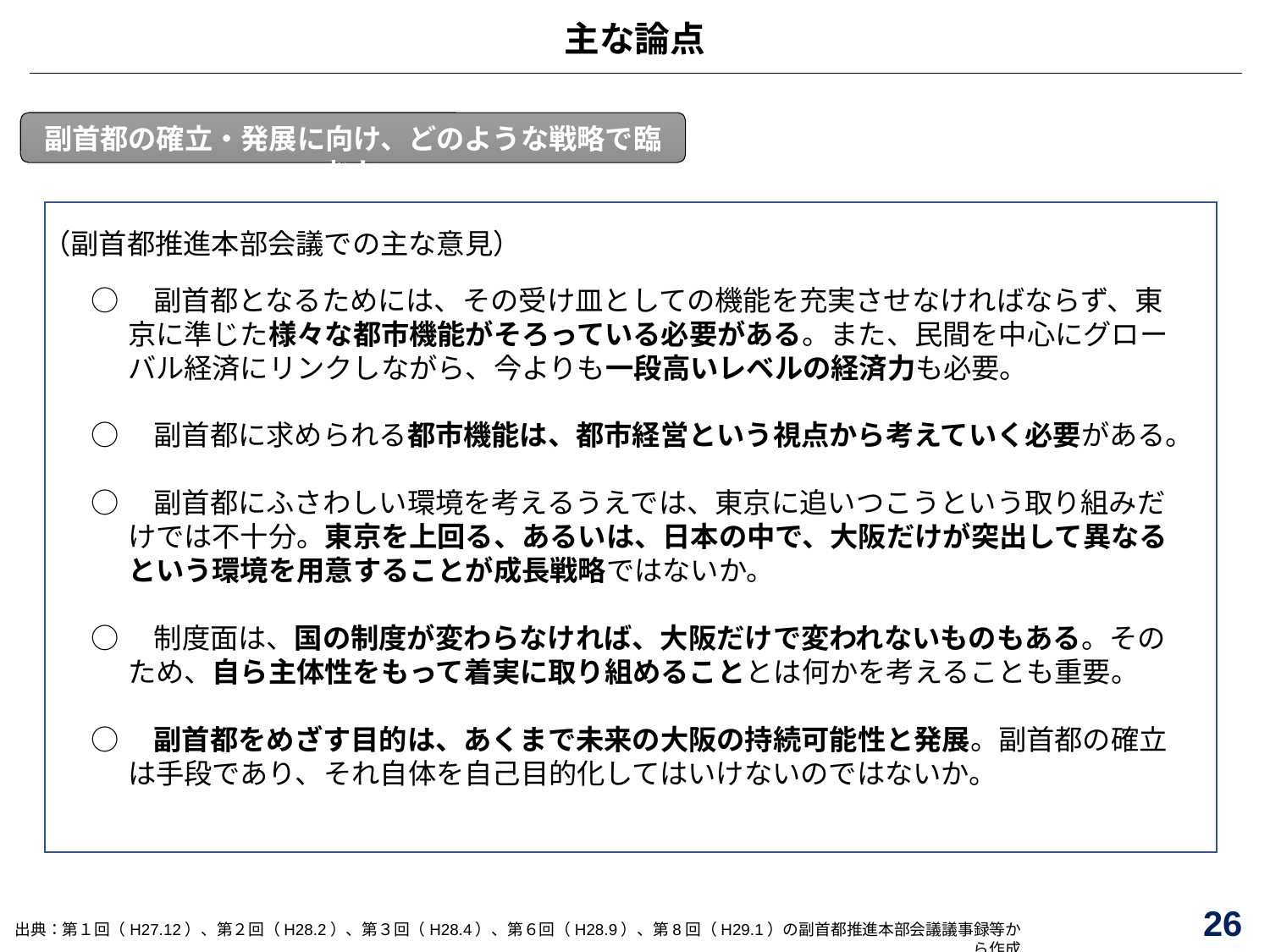

主な論点
副首都の確立・発展に向け、どのような戦略で臨むか

（副首都推進本部会議での主な意見）
○　副首都となるためには、その受け皿としての機能を充実させなければならず、東京に準じた様々な都市機能がそろっている必要がある。また、民間を中心にグローバル経済にリンクしながら、今よりも一段高いレベルの経済力も必要。

○　副首都に求められる都市機能は、都市経営という視点から考えていく必要がある。

○　副首都にふさわしい環境を考えるうえでは、東京に追いつこうという取り組みだけでは不十分。東京を上回る、あるいは、日本の中で、大阪だけが突出して異なるという環境を用意することが成長戦略ではないか。

○　制度面は、国の制度が変わらなければ、大阪だけで変われないものもある。そのため、自ら主体性をもって着実に取り組めることとは何かを考えることも重要。

○　副首都をめざす目的は、あくまで未来の大阪の持続可能性と発展。副首都の確立は手段であり、それ自体を自己目的化してはいけないのではないか。
26
出典：第１回（H27.12）、第２回（H28.2）、第３回（H28.4）、第６回（H28.9）、第8回（H29.1）の副首都推進本部会議議事録等から作成